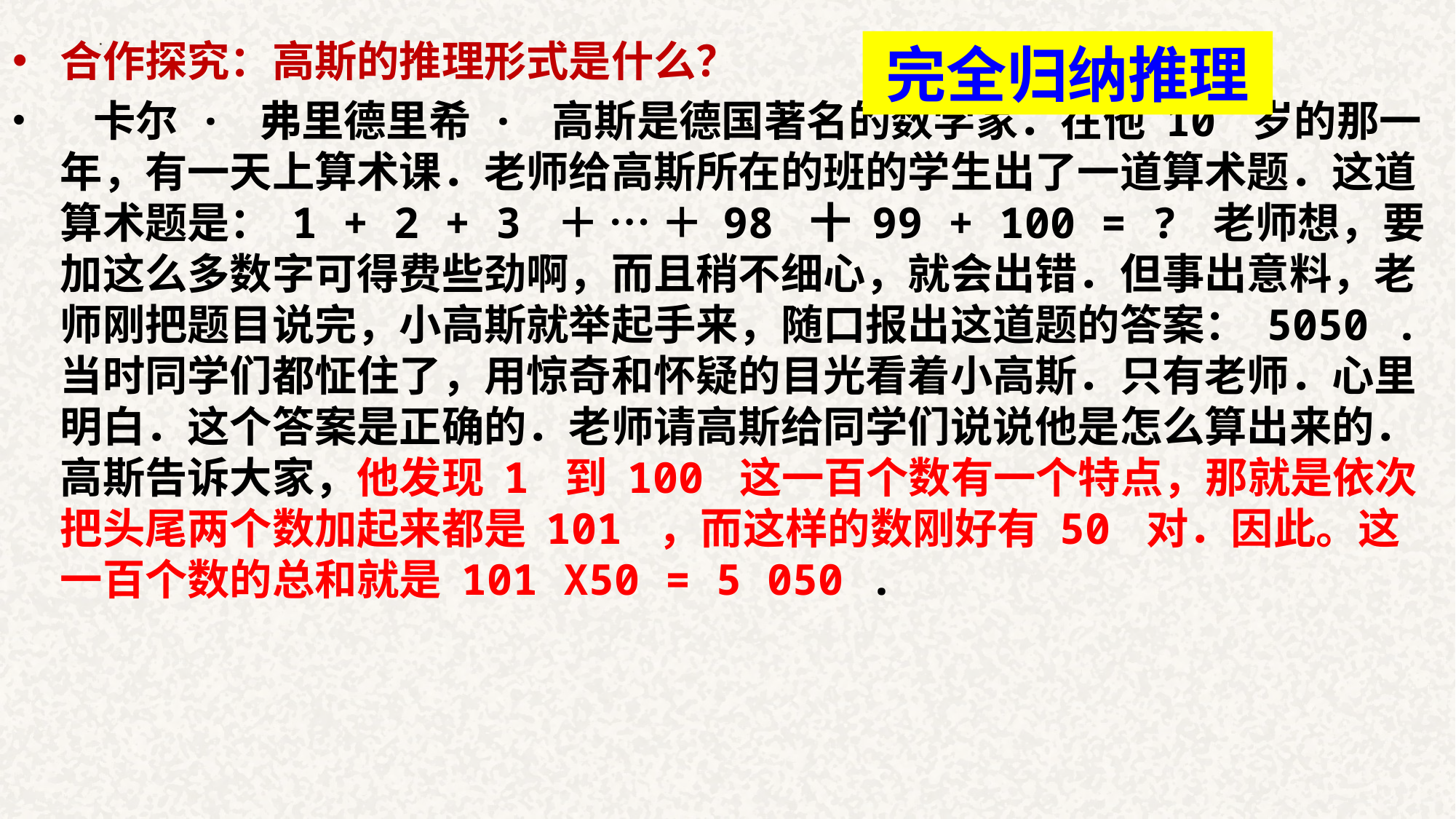

合作探究：高斯的推理形式是什么？
   卡尔 · 弗里德里希 · 高斯是德国著名的数学家．在他 10 岁的那一年，有一天上算术课．老师给高斯所在的班的学生出了一道算术题．这道算术题是： 1 + 2 + 3 ＋ … ＋ 98 十 99 + 100 = ? 老师想，要加这么多数字可得费些劲啊，而且稍不细心，就会出错．但事出意料，老师刚把题目说完，小高斯就举起手来，随口报出这道题的答案： 5050 . 当时同学们都怔住了，用惊奇和怀疑的目光看着小高斯．只有老师．心里明白．这个答案是正确的．老师请高斯给同学们说说他是怎么算出来的．高斯告诉大家，他发现 1 到 100 这一百个数有一个特点，那就是依次把头尾两个数加起来都是 101 ，而这样的数刚好有 50 对．因此。这一百个数的总和就是 101 X50 = 5 050 .
完全归纳推理